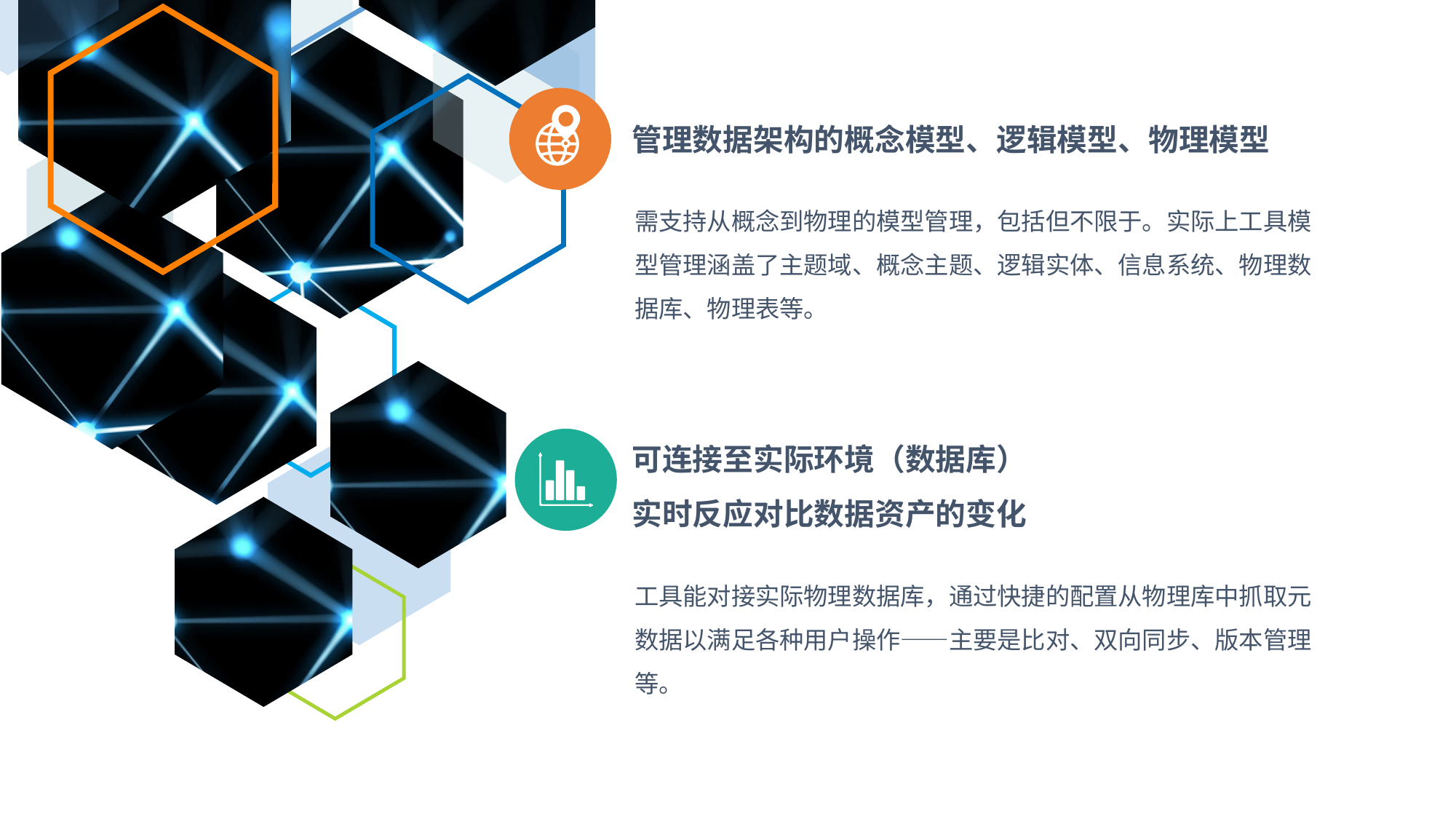

管理数据架构的概念模型、逻辑模型、物理模型
需支持从概念到物理的模型管理，包括但不限于。实际上工具模型管理涵盖了主题域、概念主题、逻辑实体、信息系统、物理数据库、物理表等。
可连接至实际环境（数据库）
实时反应对比数据资产的变化

工具能对接实际物理数据库，通过快捷的配置从物理库中抓取元数据以满足各种用户操作——主要是比对、双向同步、版本管理等。